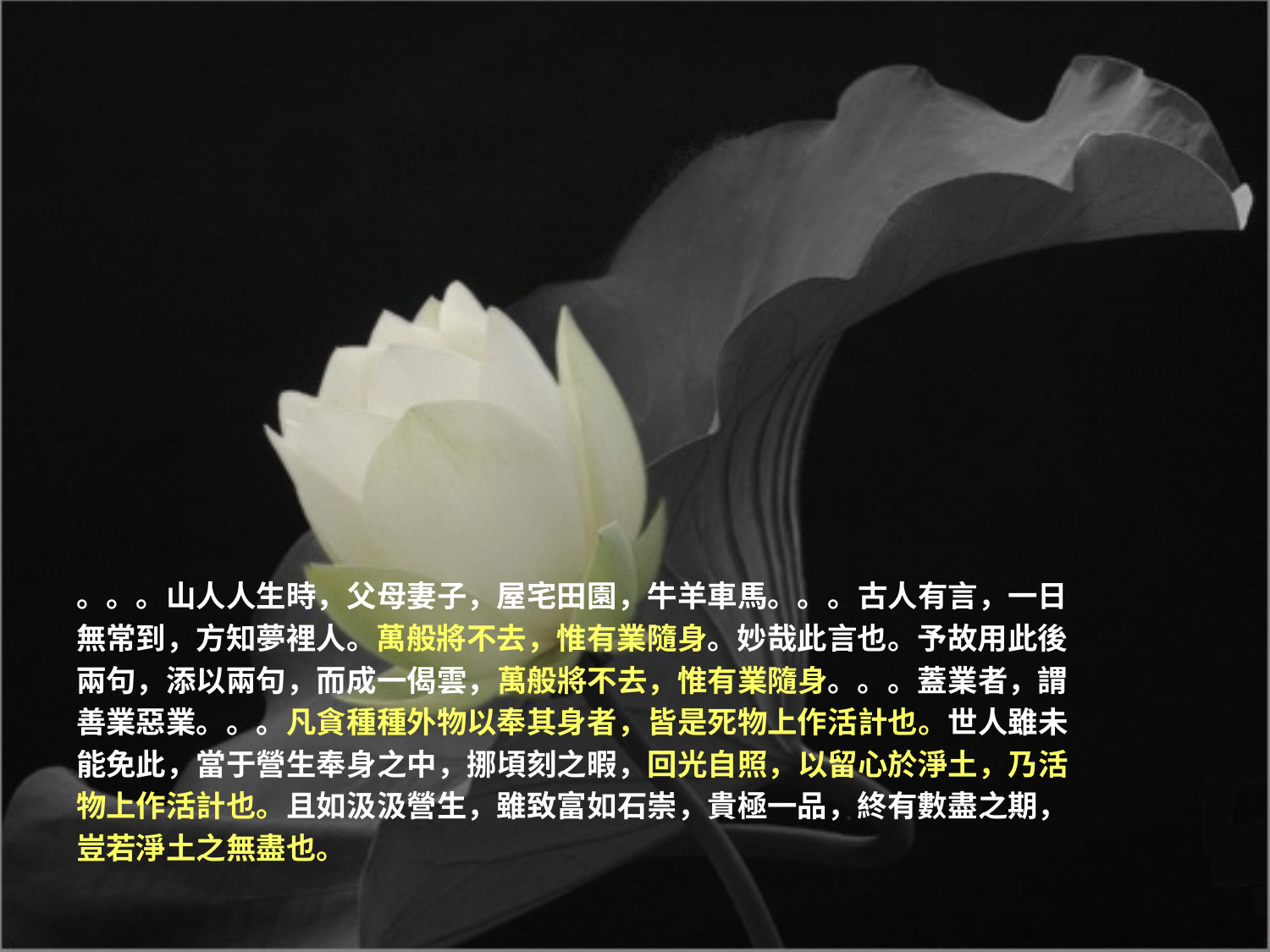

。。。山人人生時，父母妻子，屋宅田園，牛羊車馬。。。古人有言，一日
無常到，方知夢裡人。萬般將不去，惟有業隨身。妙哉此言也。予故用此後
兩句，添以兩句，而成一偈雲，萬般將不去，惟有業隨身。。。蓋業者，謂
善業惡業。。。凡貪種種外物以奉其身者，皆是死物上作活計也。世人雖未
能免此，當于營生奉身之中，挪頃刻之暇，回光自照，以留心於淨土，乃活
物上作活計也。且如汲汲營生，雖致富如石崇，貴極一品，終有數盡之期，
豈若淨土之無盡也。